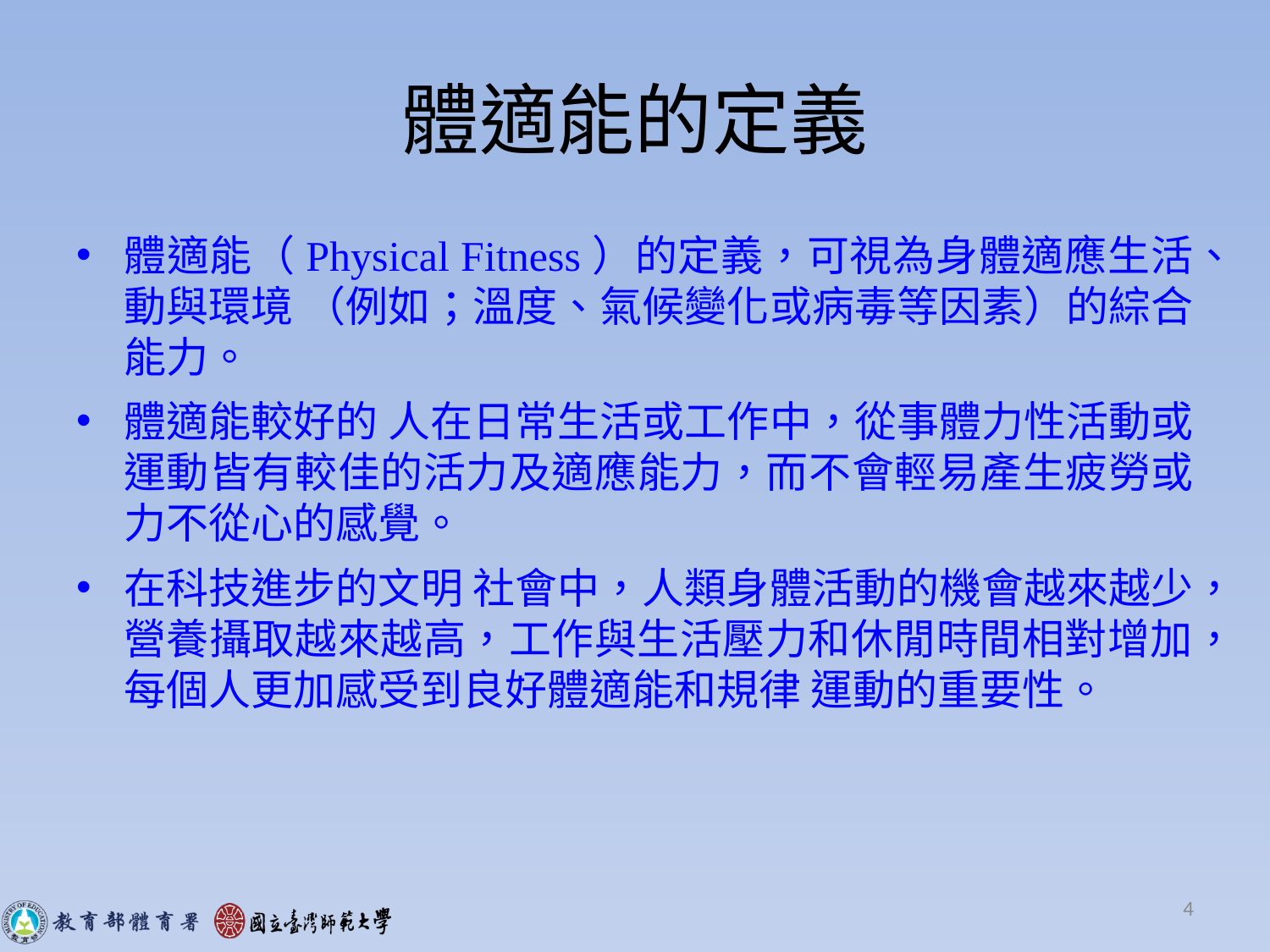

# 體適能的定義
體適能（Physical Fitness）的定義，可視為身體適應生活、動與環境 （例如；溫度、氣候變化或病毒等因素）的綜合能力。
體適能較好的 人在日常生活或工作中，從事體力性活動或運動皆有較佳的活力及適應能力，而不會輕易產生疲勞或力不從心的感覺。
在科技進步的文明 社會中，人類身體活動的機會越來越少，營養攝取越來越高，工作與生活壓力和休閒時間相對增加，每個人更加感受到良好體適能和規律 運動的重要性。

4